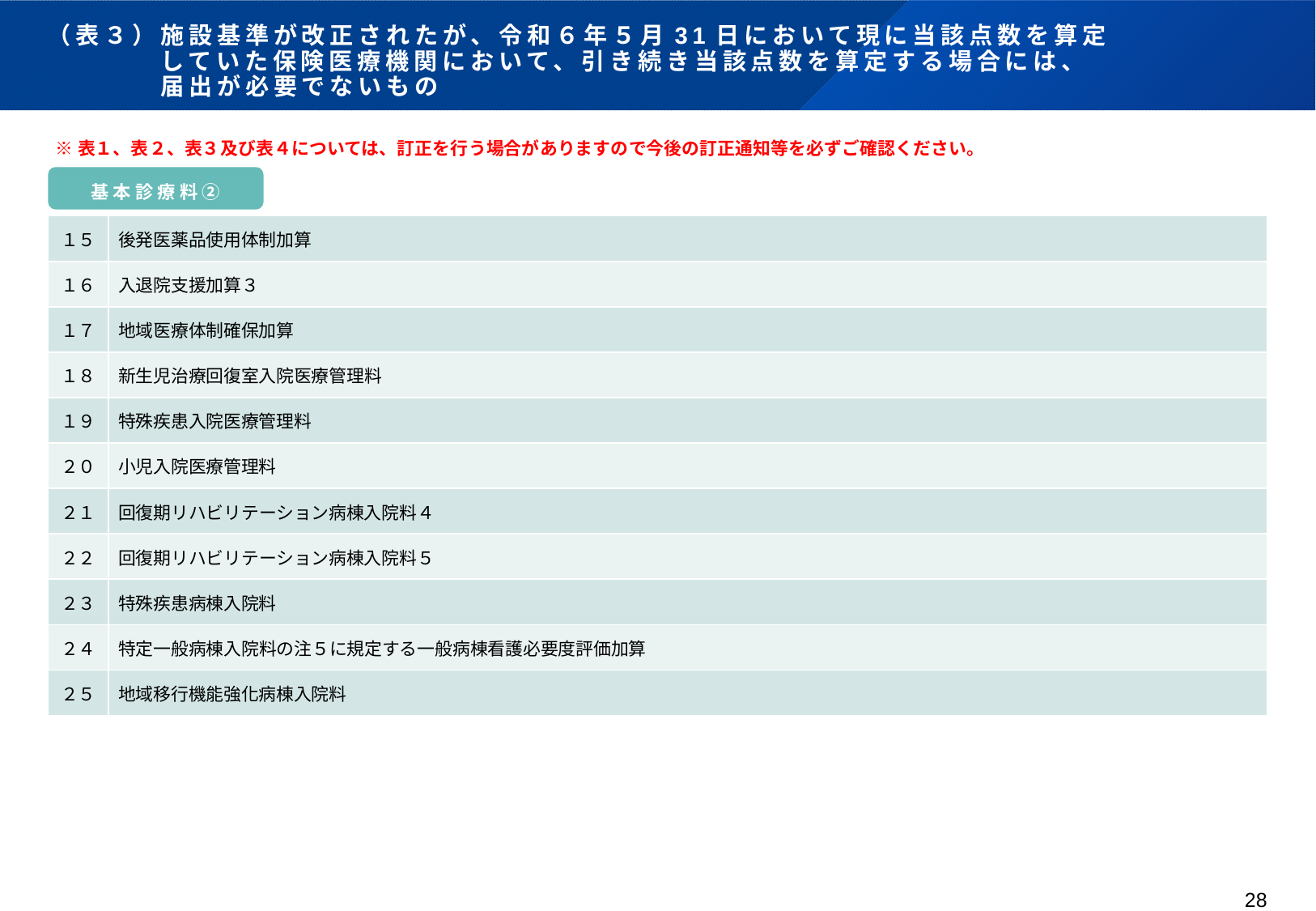

# （表３）施設基準が改正されたが、令和６年５月31日において現に当該点数を算定 　　　　していた保険医療機関において、引き続き当該点数を算定する場合には、 　　　　届出が必要でないもの
※表１、表２、表３及び表４については、訂正を行う場合がありますので今後の訂正通知等を必ずご確認ください。
基本診療料②
| １５ | 後発医薬品使用体制加算 |
| --- | --- |
| １６ | 入退院支援加算３ |
| １７ | 地域医療体制確保加算 |
| １８ | 新生児治療回復室入院医療管理料 |
| １９ | 特殊疾患入院医療管理料 |
| ２０ | 小児入院医療管理料 |
| ２１ | 回復期リハビリテーション病棟入院料４ |
| ２２ | 回復期リハビリテーション病棟入院料５ |
| ２３ | 特殊疾患病棟入院料 |
| ２４ | 特定一般病棟入院料の注５に規定する一般病棟看護必要度評価加算 |
| ２５ | 地域移行機能強化病棟入院料 |
28